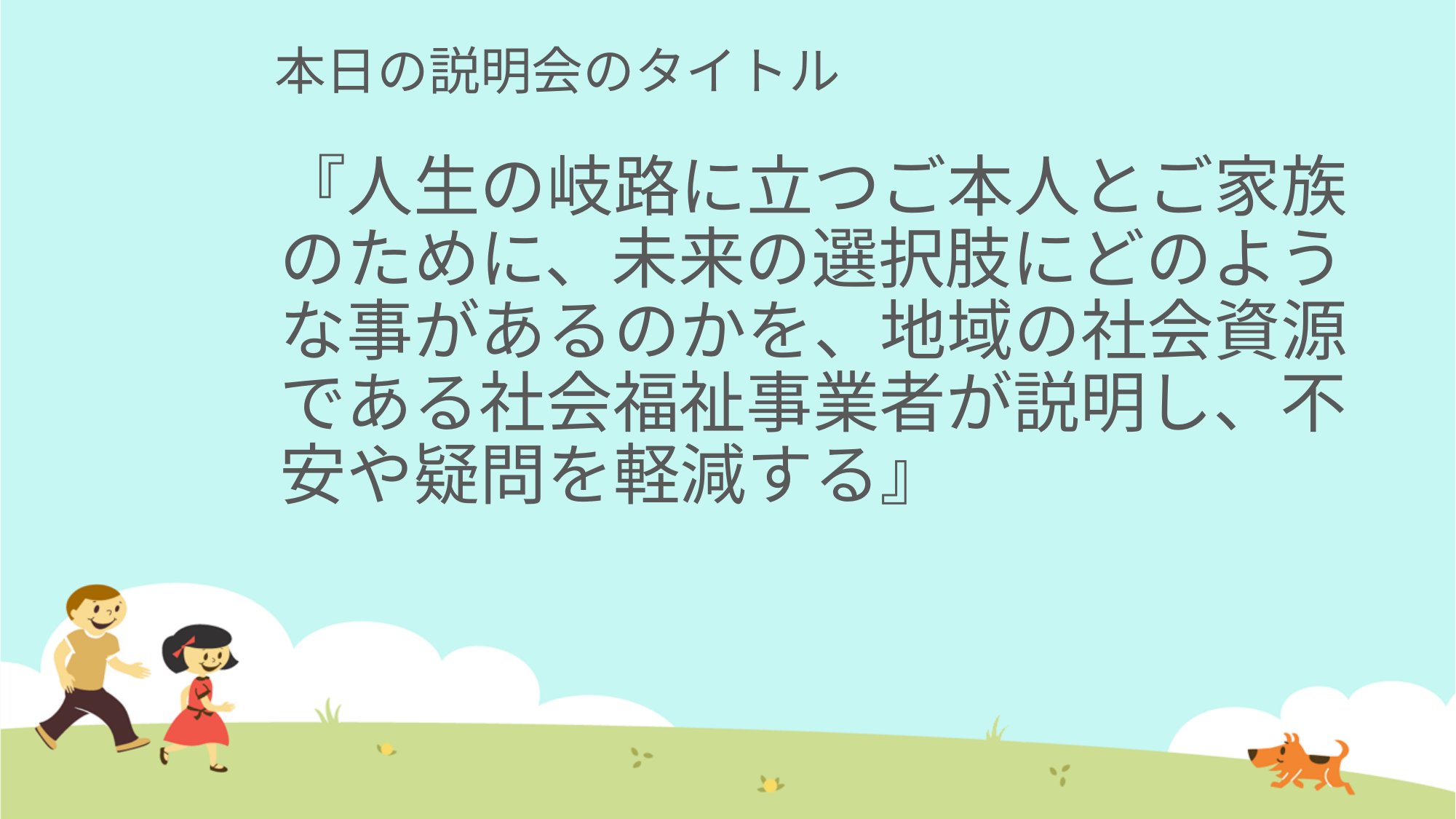

# 本日の説明会のタイトル
『人生の岐路に立つご本人とご家族のために、未来の選択肢にどのような事があるのかを、地域の社会資源である社会福祉事業者が説明し、不安や疑問を軽減する』